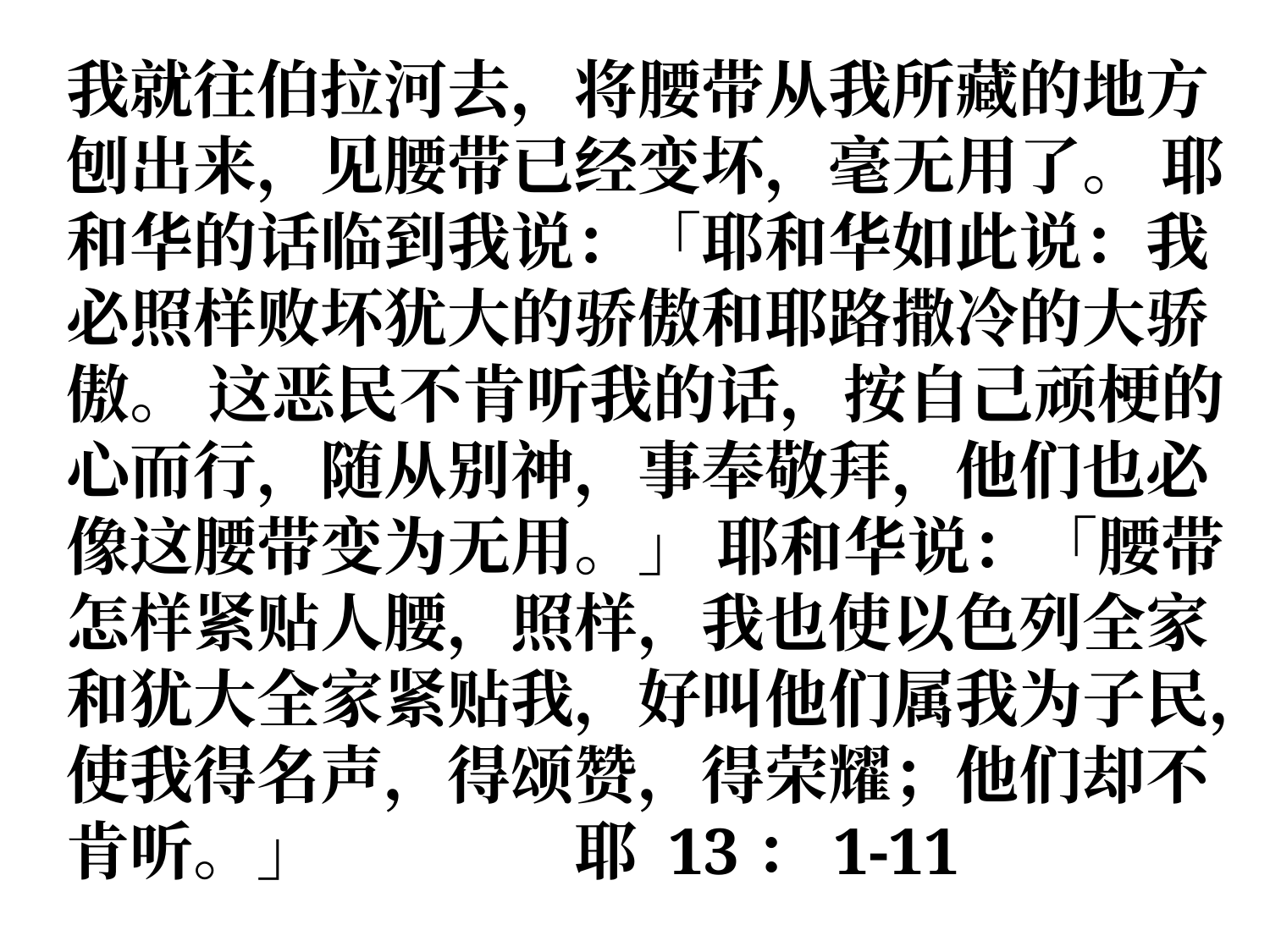

我就往伯拉河去，将腰带从我所藏的地方刨出来，见腰带已经变坏，毫无用了。 耶和华的话临到我说：「耶和华如此说：我必照样败坏犹大的骄傲和耶路撒冷的大骄傲。 这恶民不肯听我的话，按自己顽梗的心而行，随从别神，事奉敬拜，他们也必像这腰带变为无用。」 耶和华说：「腰带怎样紧贴人腰，照样，我也使以色列全家和犹大全家紧贴我，好叫他们属我为子民，使我得名声，得颂赞，得荣耀；他们却不肯听。」 		耶 13：1-11